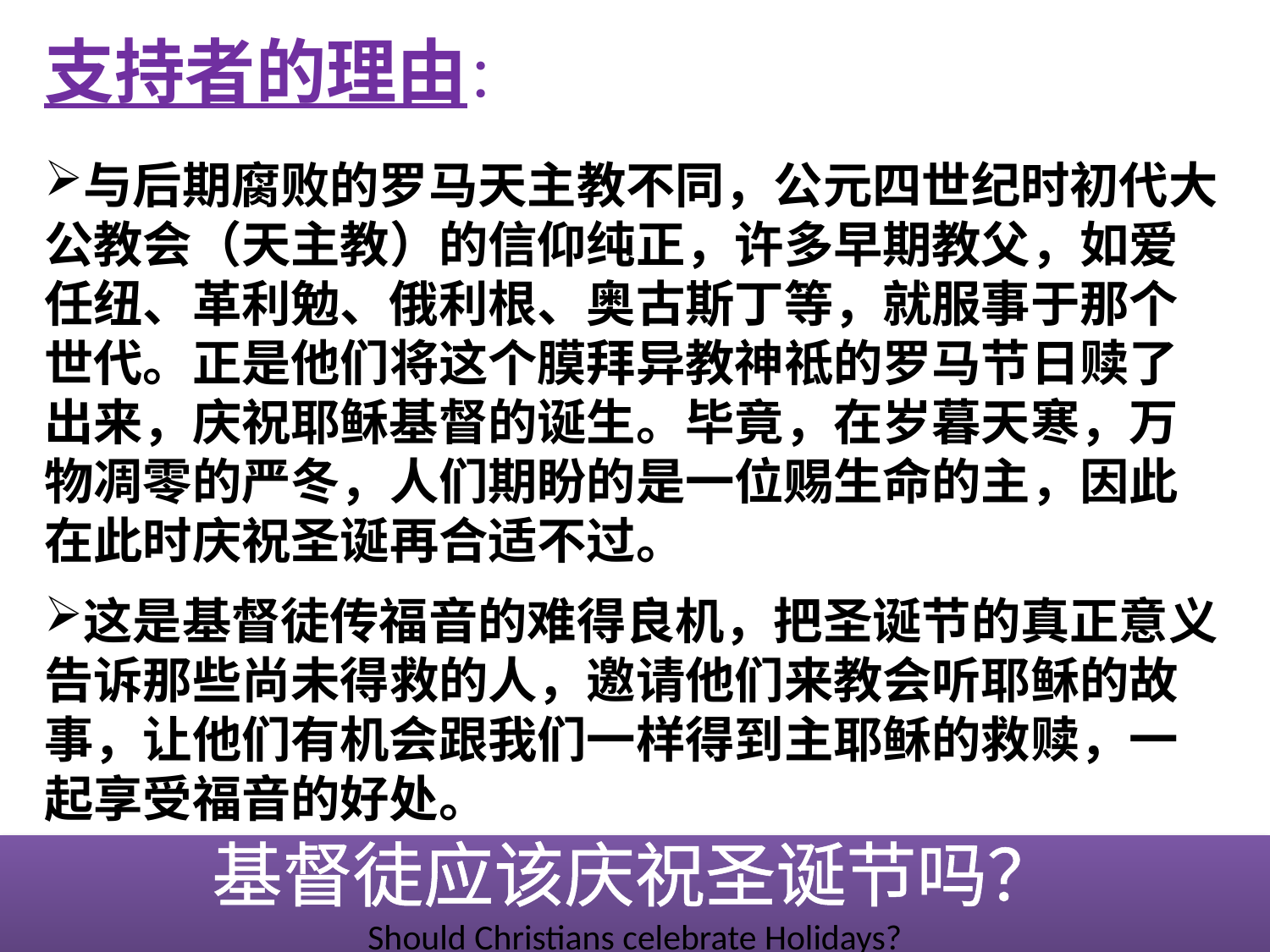

支持者的理由：

与后期腐败的罗马天主教不同，公元四世纪时初代大公教会（天主教）的信仰纯正，许多早期教父，如爱任纽、革利勉、俄利根、奥古斯丁等，就服事于那个世代。正是他们将这个膜拜异教神祗的罗马节日赎了出来，庆祝耶稣基督的诞生。毕竟，在岁暮天寒，万物凋零的严冬，人们期盼的是一位赐生命的主，因此在此时庆祝圣诞再合适不过。

这是基督徒传福音的难得良机，把圣诞节的真正意义告诉那些尚未得救的人，邀请他们来教会听耶稣的故事，让他们有机会跟我们一样得到主耶稣的救赎，一起享受福音的好处。
基督徒应该庆祝圣诞节吗？
Should Christians celebrate Holidays?